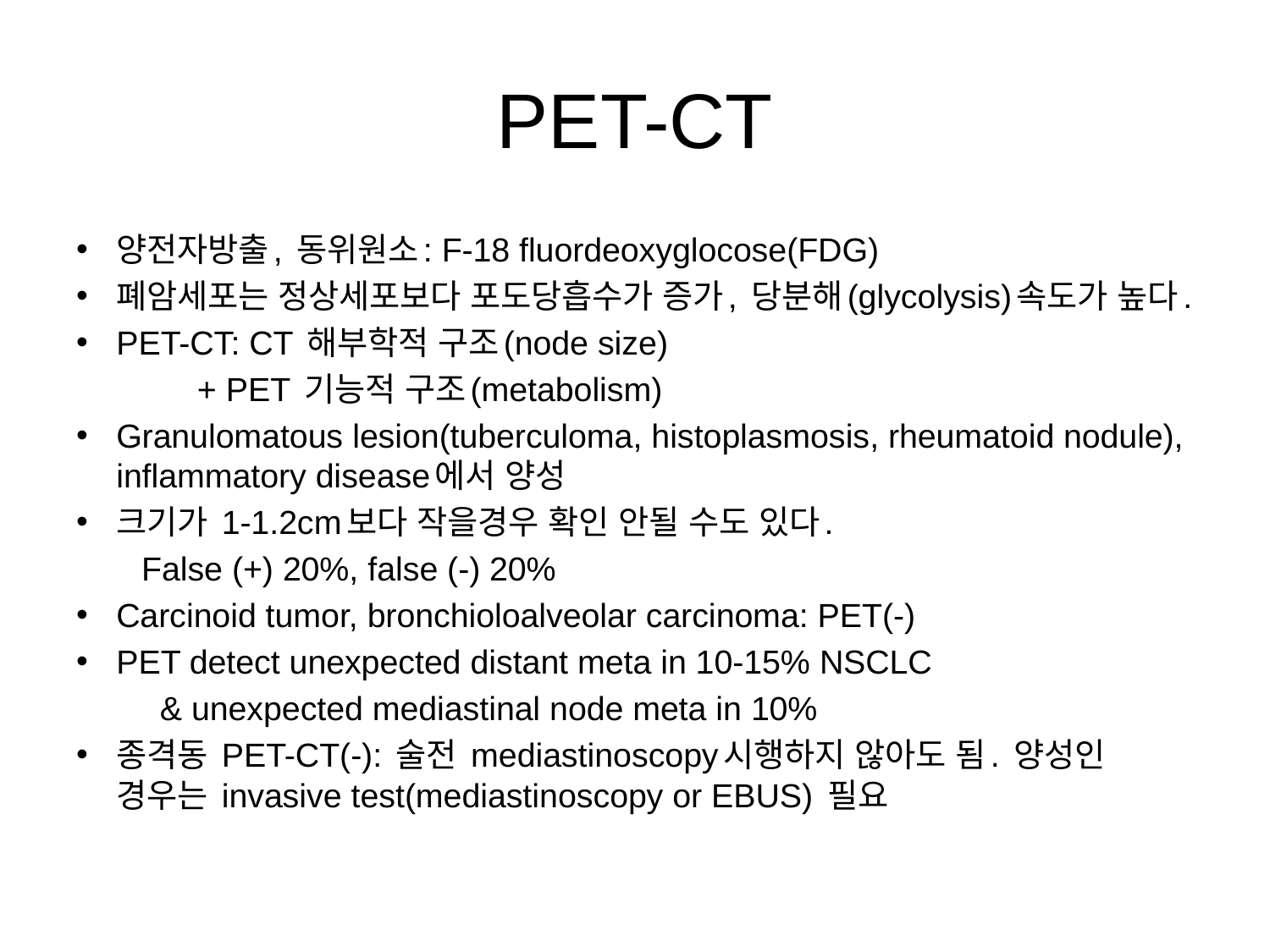

# PET-CT
양전자방출, 동위원소: F-18 fluordeoxyglocose(FDG)
폐암세포는 정상세포보다 포도당흡수가 증가, 당분해(glycolysis)속도가 높다.
PET-CT: CT 해부학적 구조(node size)
             + PET 기능적 구조(metabolism)
Granulomatous lesion(tuberculoma, histoplasmosis, rheumatoid nodule), inflammatory disease에서 양성
크기가 1-1.2cm보다 작을경우 확인 안될 수도 있다.
       False (+) 20%, false (-) 20%
Carcinoid tumor, bronchioloalveolar carcinoma: PET(-)
PET detect unexpected distant meta in 10-15% NSCLC
         & unexpected mediastinal node meta in 10%
종격동 PET-CT(-): 술전 mediastinoscopy시행하지 않아도 됨. 양성인 경우는 invasive test(mediastinoscopy or EBUS) 필요